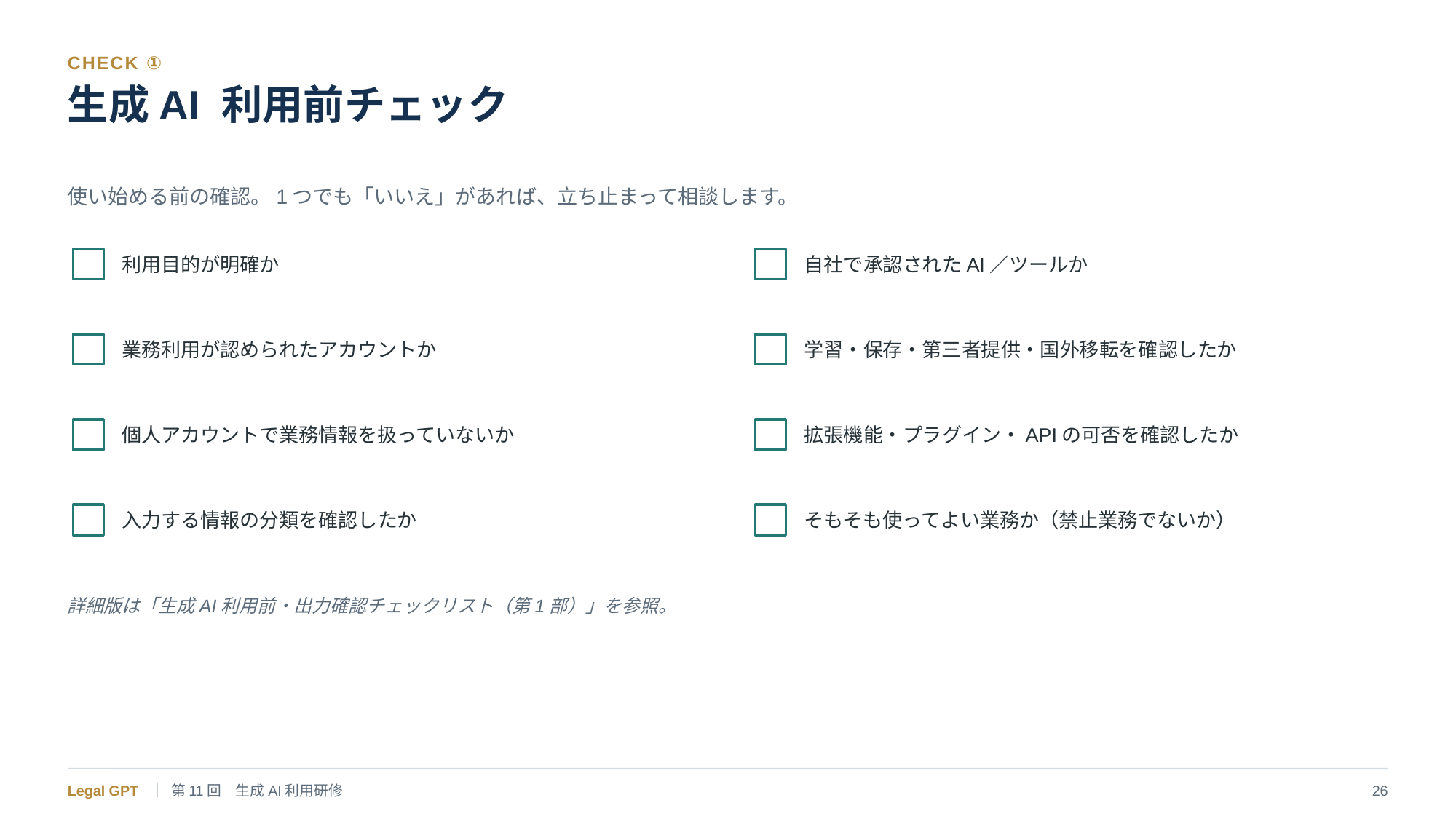

CHECK ①
生成AI 利用前チェック
使い始める前の確認。1つでも「いいえ」があれば、立ち止まって相談します。
利用目的が明確か
自社で承認されたAI／ツールか

業務利用が認められたアカウントか
学習・保存・第三者提供・国外移転を確認したか

個人アカウントで業務情報を扱っていないか
拡張機能・プラグイン・APIの可否を確認したか

入力する情報の分類を確認したか
そもそも使ってよい業務か（禁止業務でないか）

詳細版は「生成AI利用前・出力確認チェックリスト（第1部）」を参照。

Legal GPT  ｜  第11回　生成AI利用研修
26